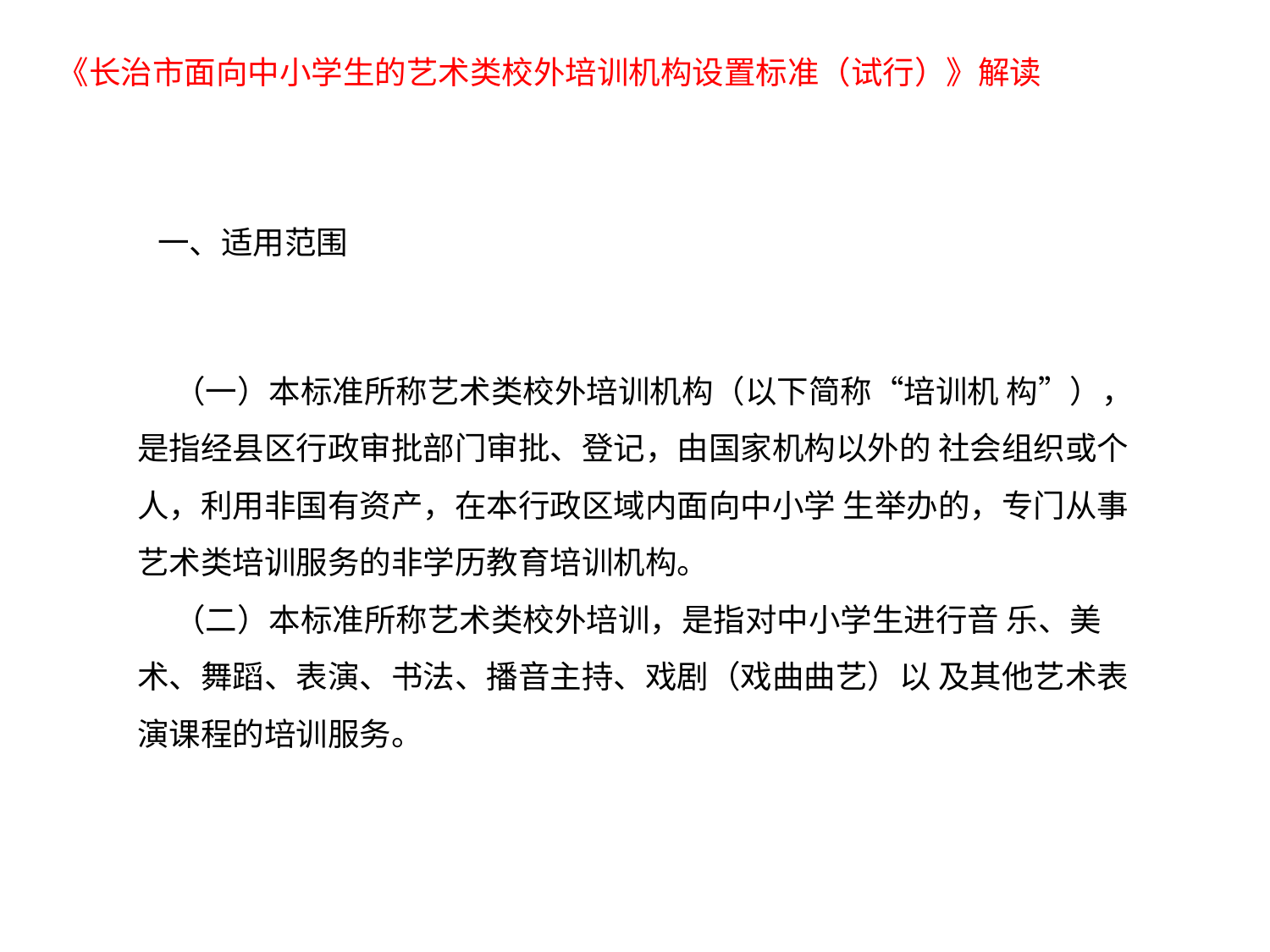

《长治市面向中小学生的艺术类校外培训机构设置标准（试行）》解读
一、适用范围
    （一）本标准所称艺术类校外培训机构（以下简称“培训机 构”），是指经县区行政审批部门审批、登记，由国家机构以外的 社会组织或个人，利用非国有资产，在本行政区域内面向中小学 生举办的，专门从事艺术类培训服务的非学历教育培训机构。
    （二）本标准所称艺术类校外培训，是指对中小学生进行音 乐、美术、舞蹈、表演、书法、播音主持、戏剧（戏曲曲艺）以 及其他艺术表演课程的培训服务。